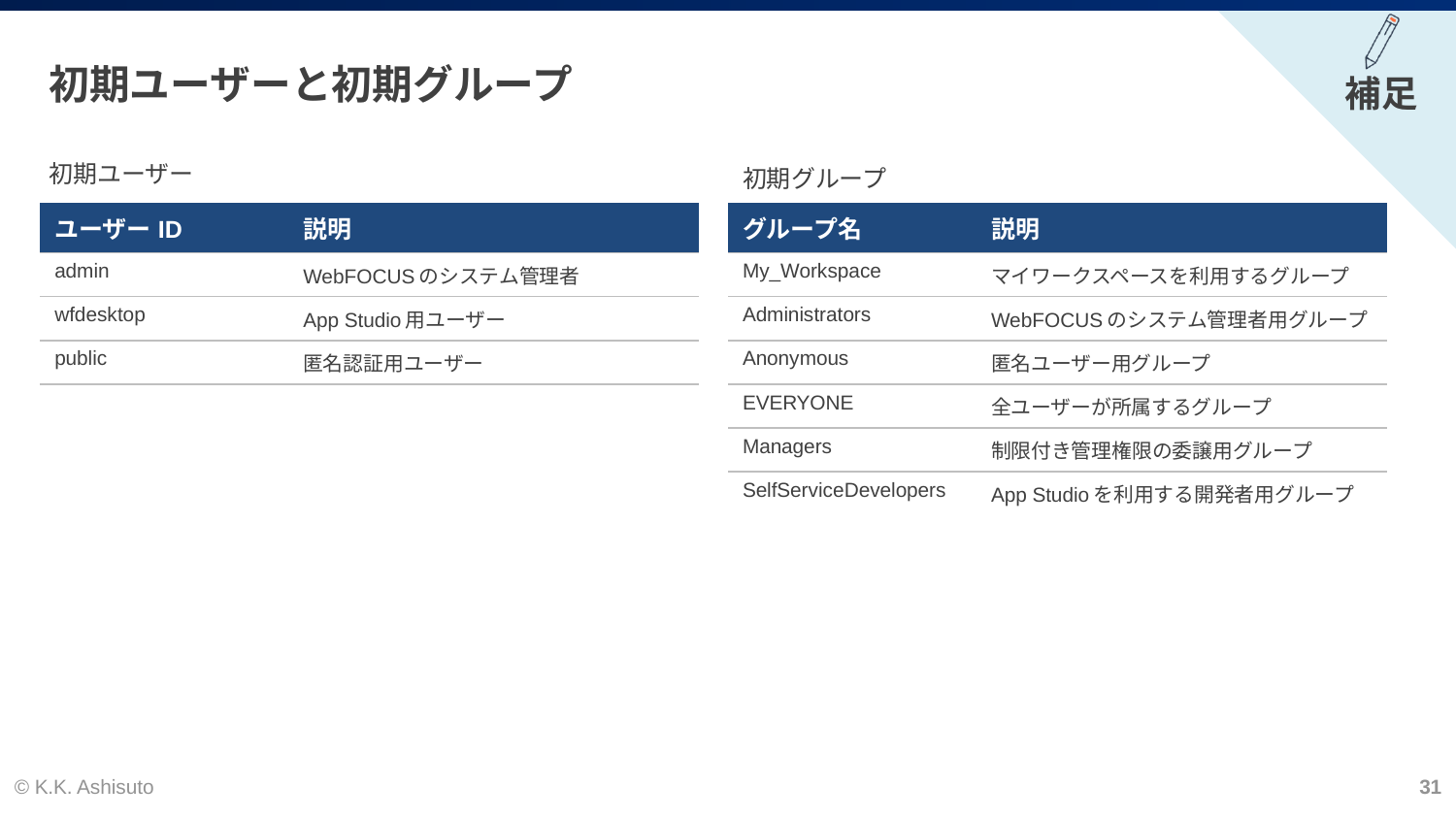

# 初期ユーザーと初期グループ
初期ユーザー
初期グループ
| ユーザーID | 説明 |
| --- | --- |
| admin | WebFOCUSのシステム管理者 |
| wfdesktop | App Studio用ユーザー |
| public | 匿名認証用ユーザー |
| グループ名 | 説明 |
| --- | --- |
| My\_Workspace | マイワークスペースを利用するグループ |
| Administrators | WebFOCUSのシステム管理者用グループ |
| Anonymous | 匿名ユーザー用グループ |
| EVERYONE | 全ユーザーが所属するグループ |
| Managers | 制限付き管理権限の委譲用グループ |
| SelfServiceDevelopers | App Studioを利用する開発者用グループ |
© K.K. Ashisuto
31